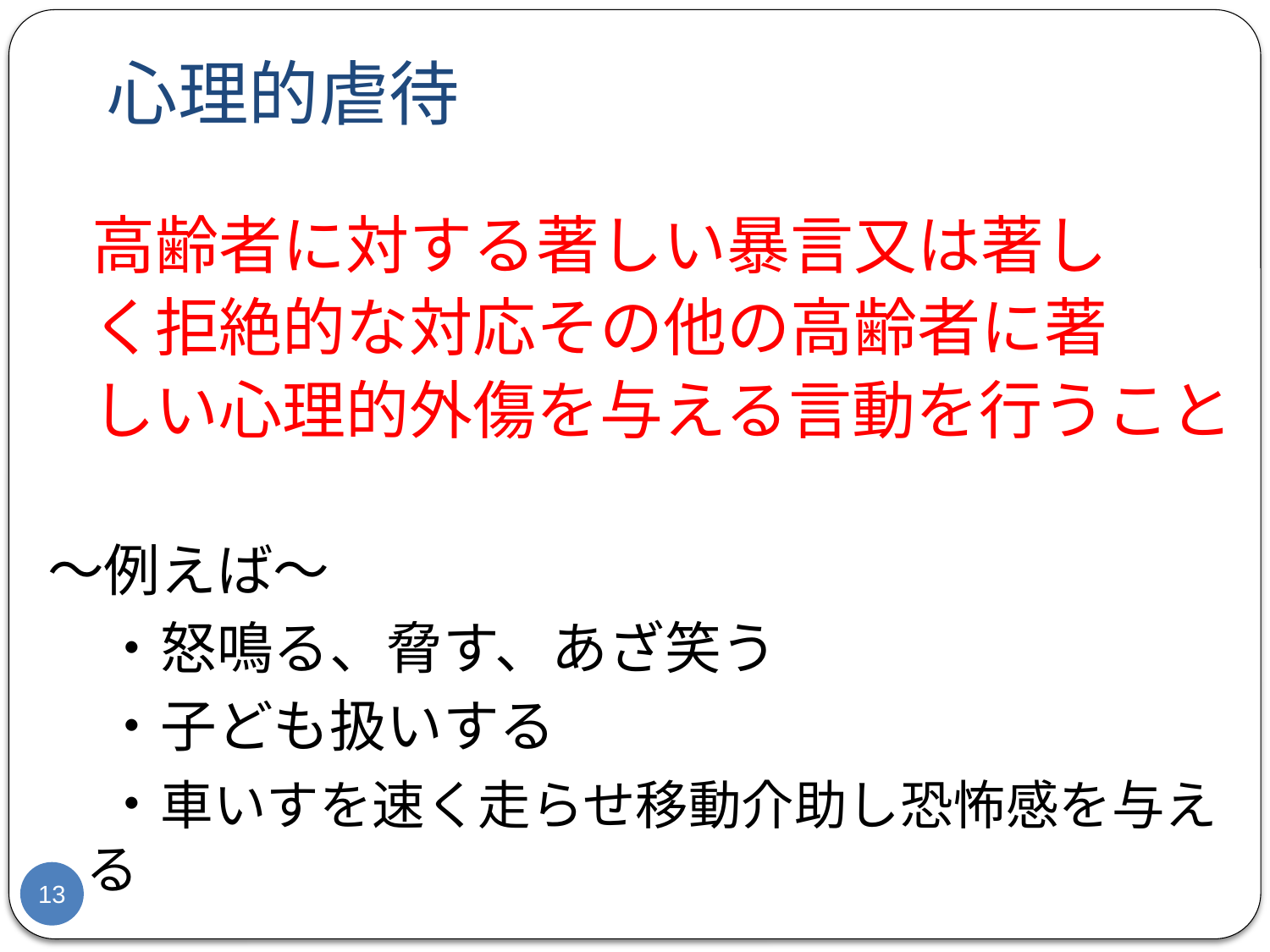

# 心理的虐待

高齢者に対する著しい暴言又は著し
く拒絶的な対応その他の高齢者に著
しい心理的外傷を与える言動を行うこと

～例えば～
　・怒鳴る、脅す、あざ笑う
　・子ども扱いする
　・車いすを速く走らせ移動介助し恐怖感を与える
13